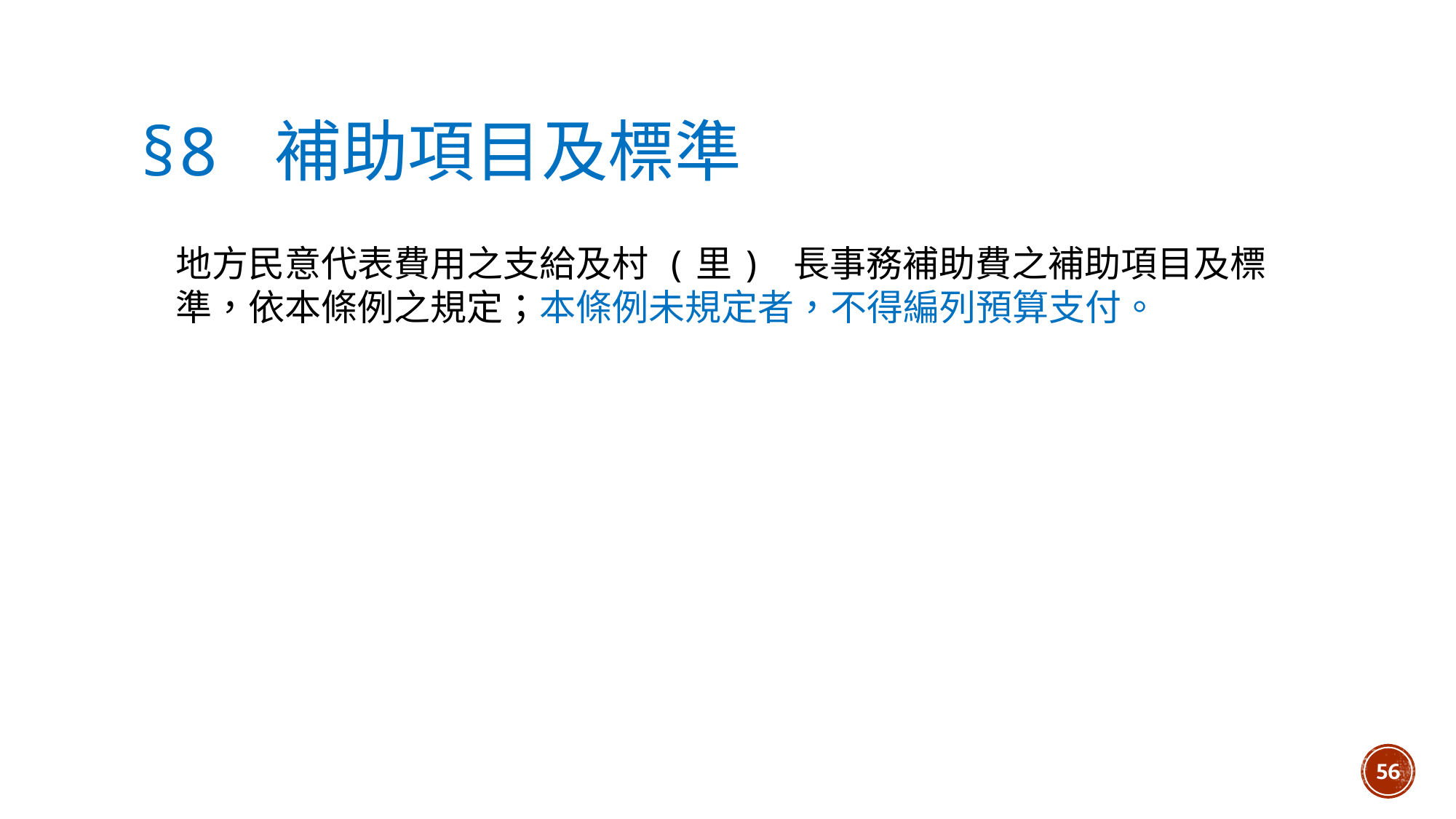

# §8 補助項目及標準
地方民意代表費用之支給及村 (里) 長事務補助費之補助項目及標準，依本條例之規定；本條例未規定者，不得編列預算支付。
56